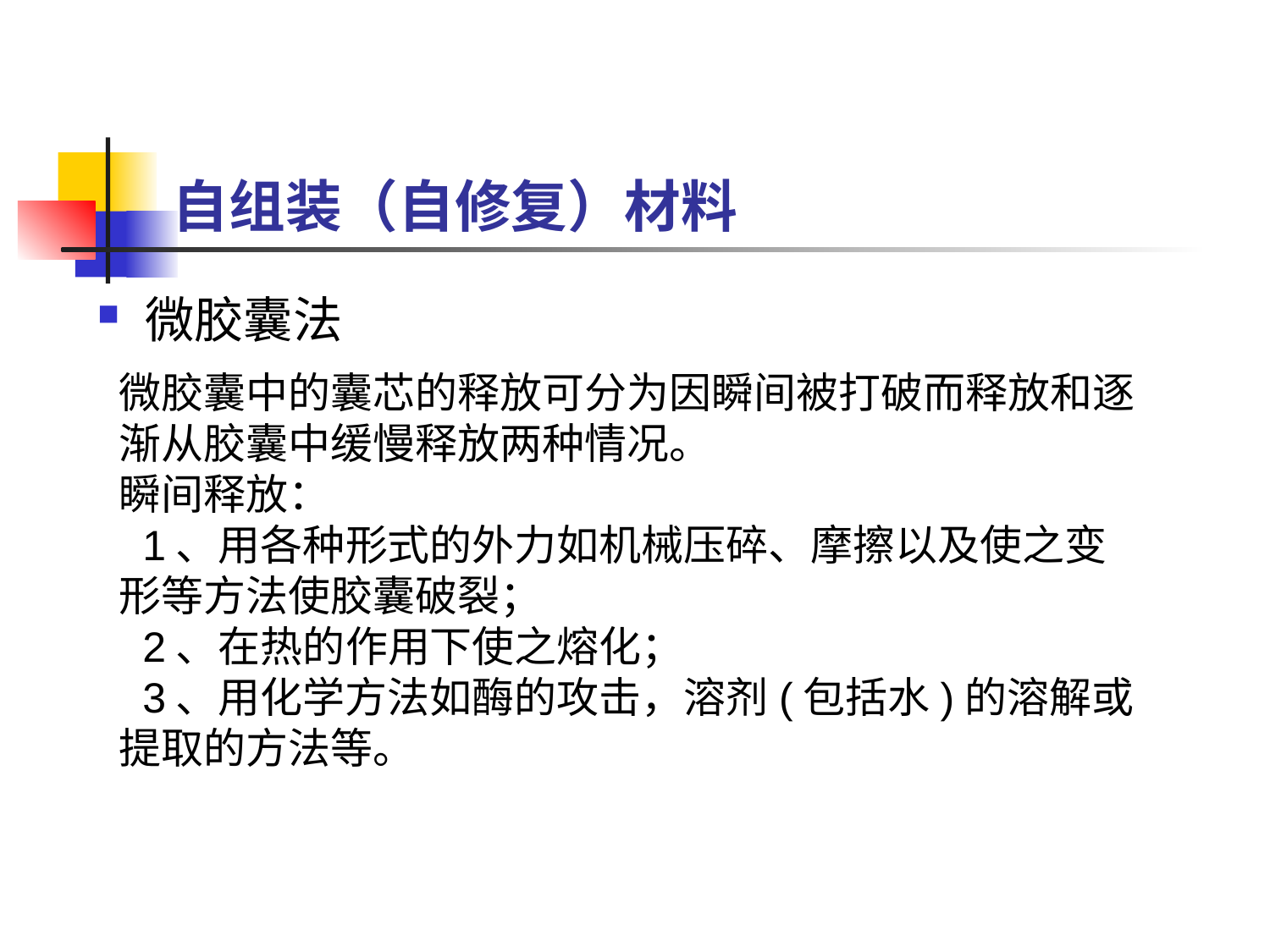

# 自组装（自修复）材料

微胶囊法

微胶囊中的囊芯的释放可分为因瞬间被打破而释放和逐渐从胶囊中缓慢释放两种情况。
瞬间释放：
  1、用各种形式的外力如机械压碎、摩擦以及使之变形等方法使胶囊破裂；
  2、在热的作用下使之熔化；
  3、用化学方法如酶的攻击，溶剂(包括水)的溶解或提取的方法等。